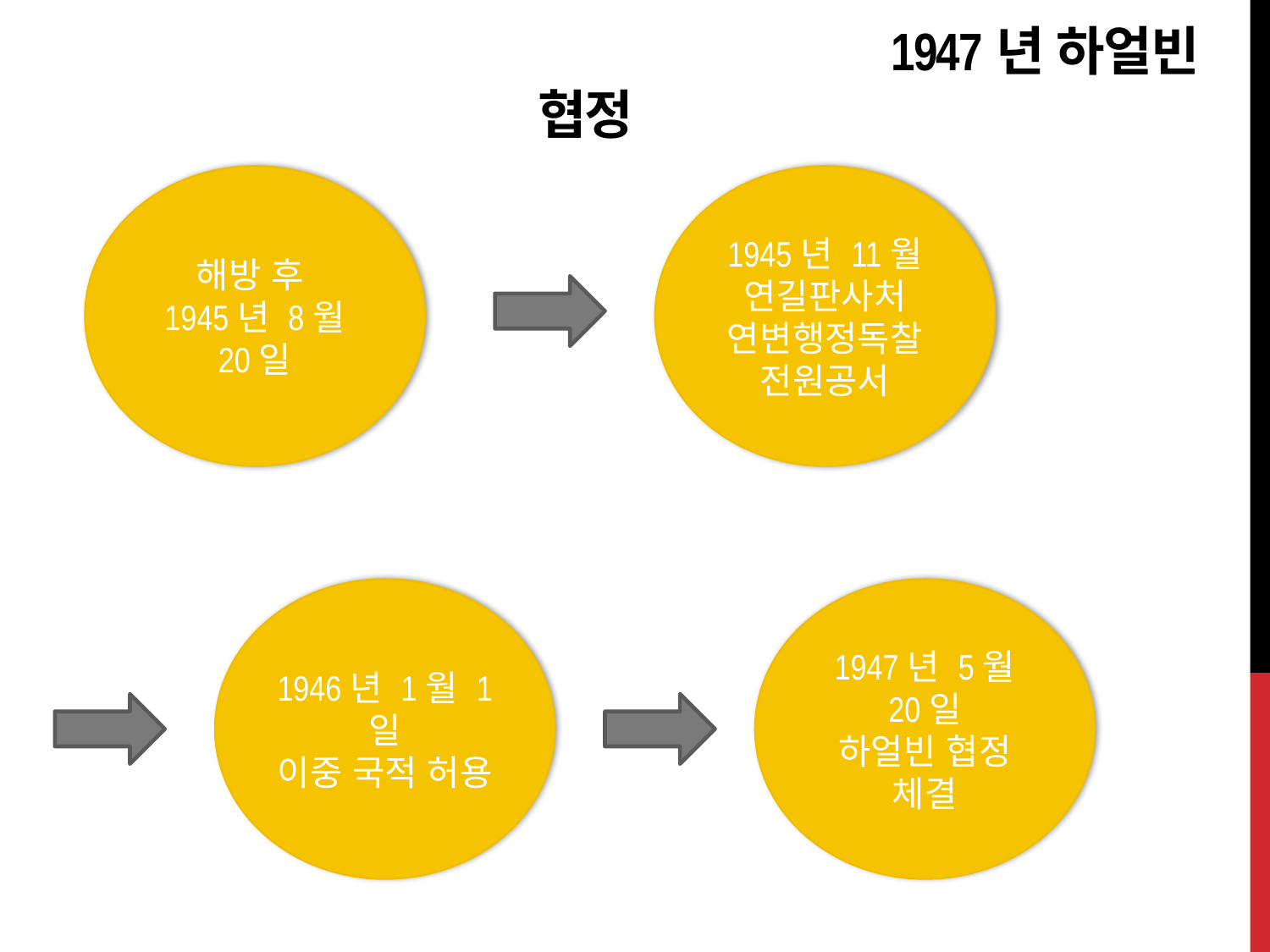

1947년 하얼빈 협정
해방 후
1945년 8월 20일
1945년 11월
연길판사처
연변행정독찰전원공서

1946년 1월 1일
이중 국적 허용
1947년 5월 20일
하얼빈 협정 체결